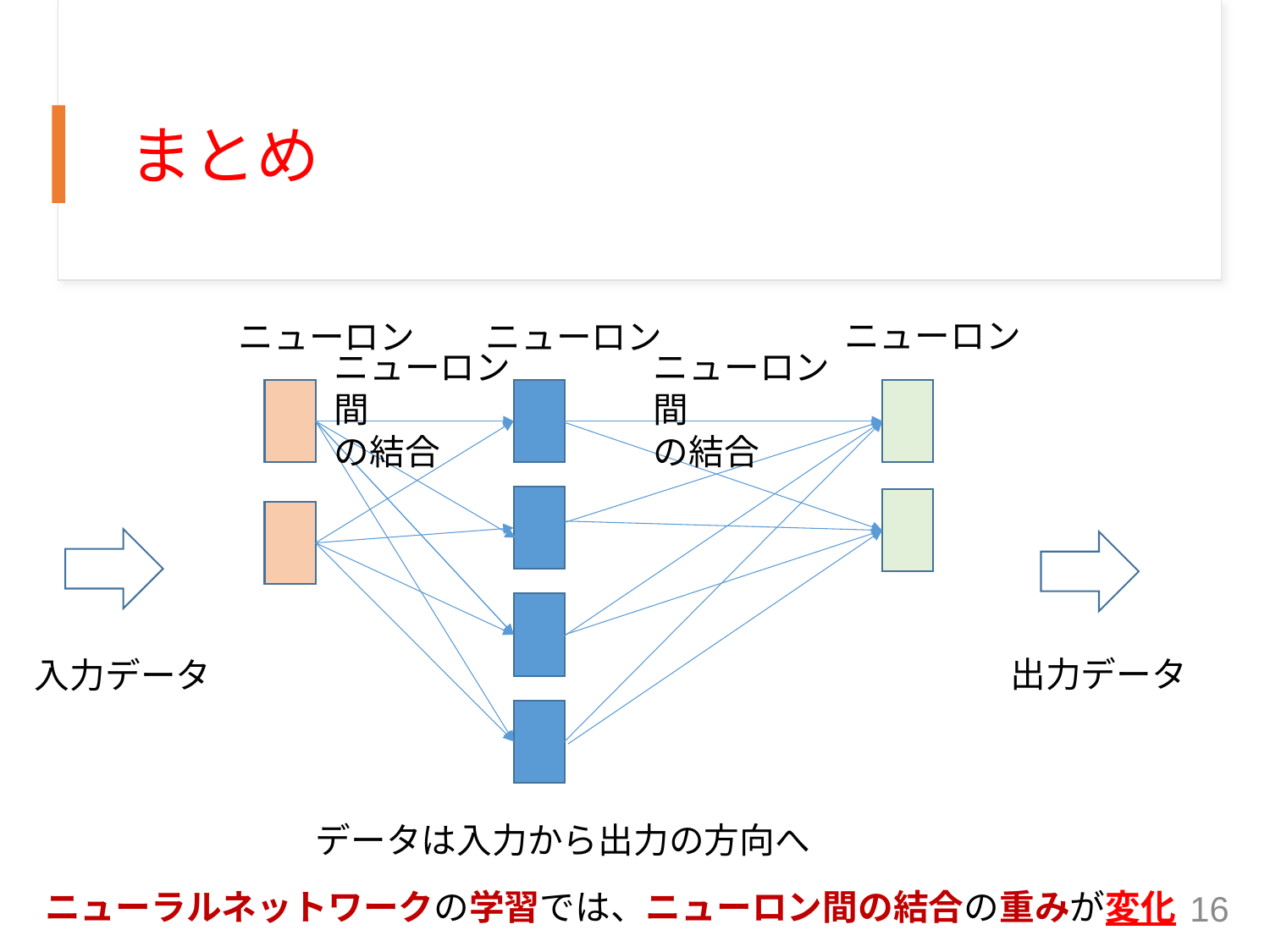

# まとめ

ニューロン
ニューロン
ニューロン
ニューロン間
の結合
ニューロン間
の結合

出力データ
入力データ

データは入力から出力の方向へ
ニューラルネットワークの学習では、ニューロン間の結合の重みが変化
16